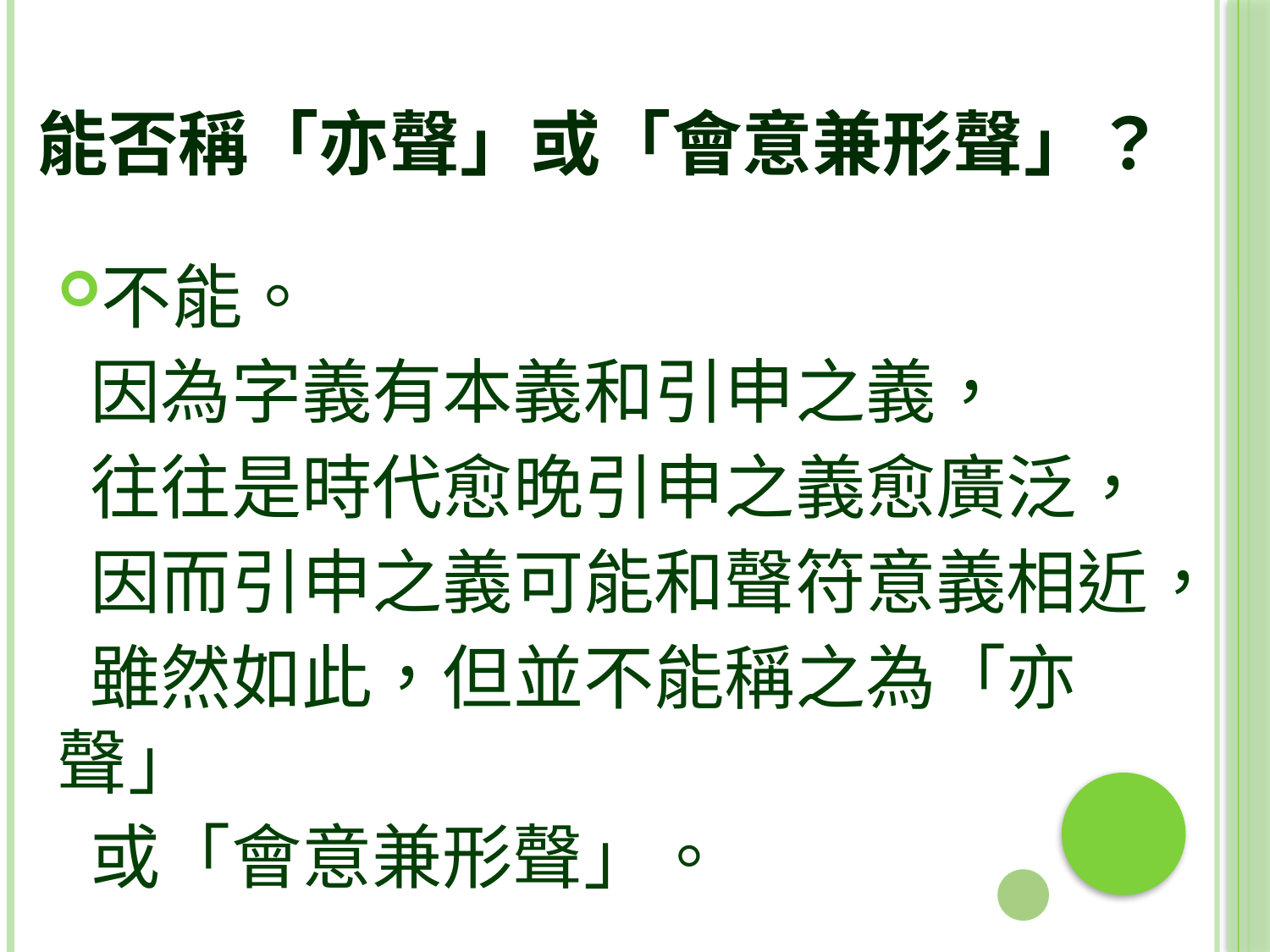

# 能否稱「亦聲」或「會意兼形聲」？
不能。
 因為字義有本義和引申之義，
 往往是時代愈晚引申之義愈廣泛，
 因而引申之義可能和聲符意義相近，
 雖然如此，但並不能稱之為「亦聲」
 或「會意兼形聲」。